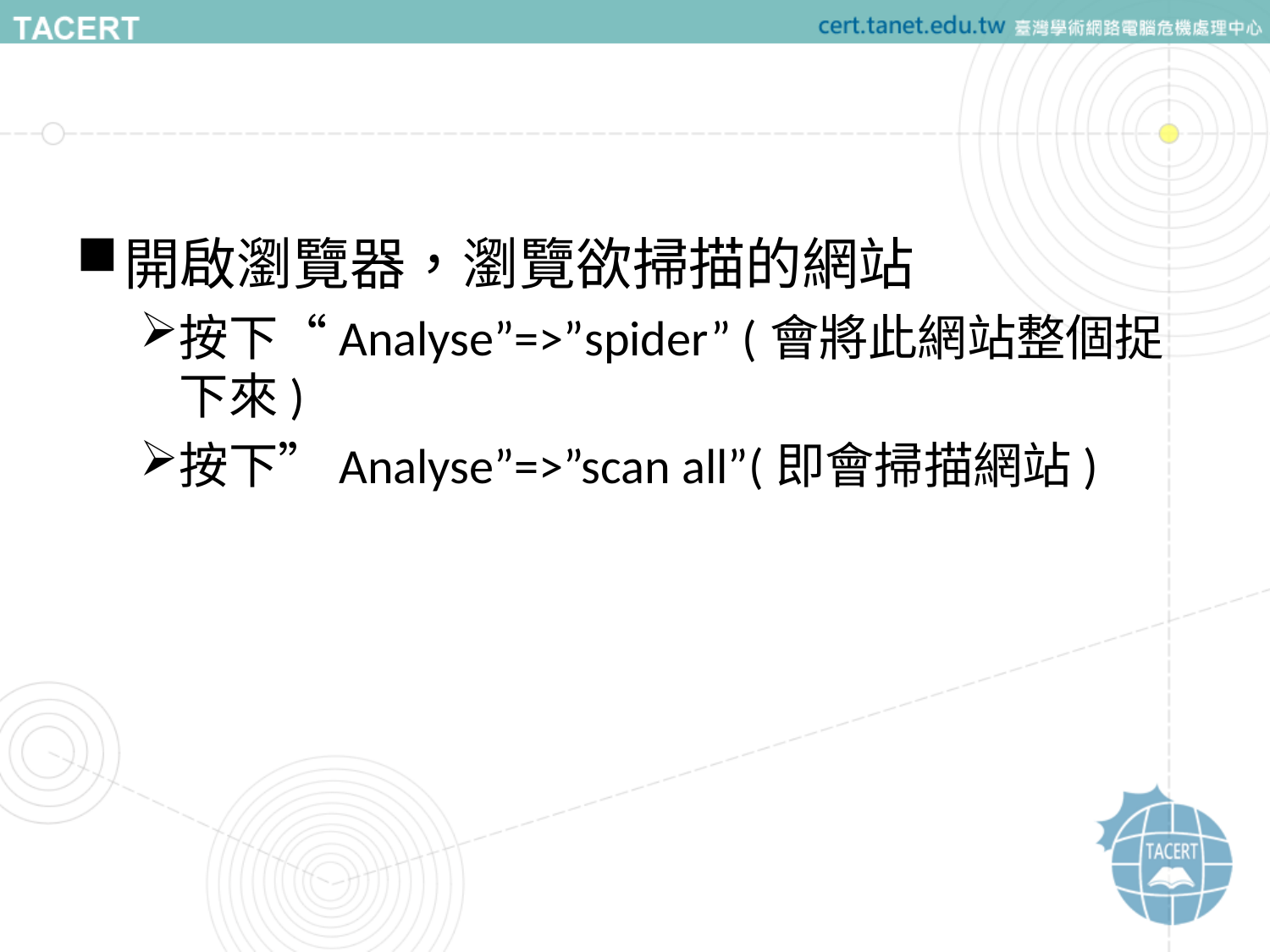

#
開啟瀏覽器，瀏覽欲掃描的網站
按下“Analyse”=>”spider” (會將此網站整個捉下來)
按下”Analyse”=>”scan all”(即會掃描網站)